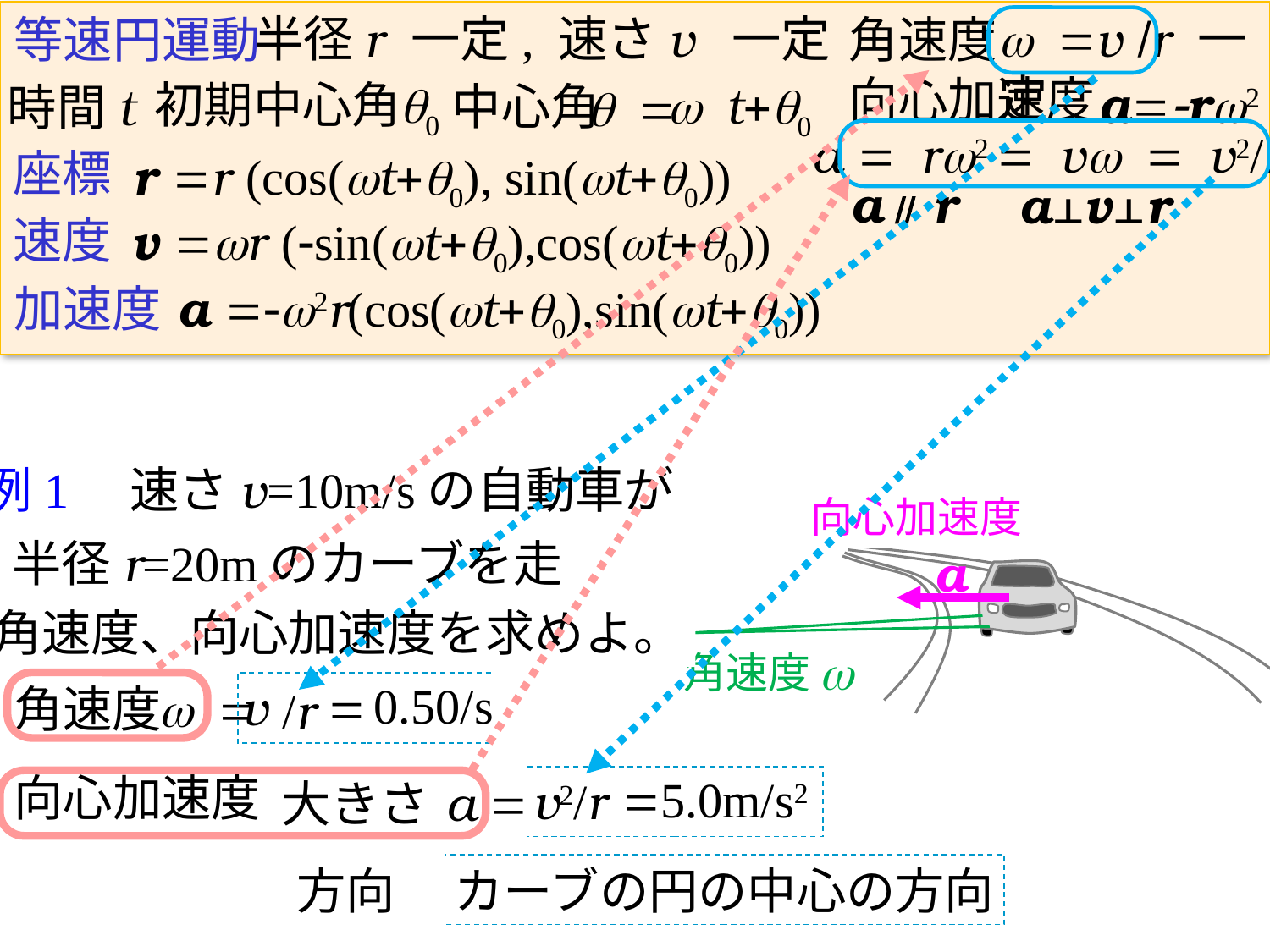

ω =v /r 一定

半径r 一定, 速さv 一定
等速円運動
角速度
向心加速度
a=−rω2
初期中心角
θ0
ω t+θ0
中心角
時間t
θ =
座標
r =r (cos(ωt+θ0), sin(ωt+θ0))
速度
v =ωr (−sin(ωt+θ0),cos(ωt+θ0))
a =−ω2r(cos(ωt+θ0),sin(ωt+θ0))
加速度

a = rω2 = vω = v2/r
a // r
a⊥v⊥r

例1　速さv=10m/sの自動車が
向心加速度
半径r=20mのカーブを走る。
a

角速度、向心加速度を求めよ。
ω
角速度
0.50/s
=
v
角速度
ω =

/r
向心加速度
=5.0m/s2
v2/r
a
=
大きさ

方向
カーブの円の中心の方向